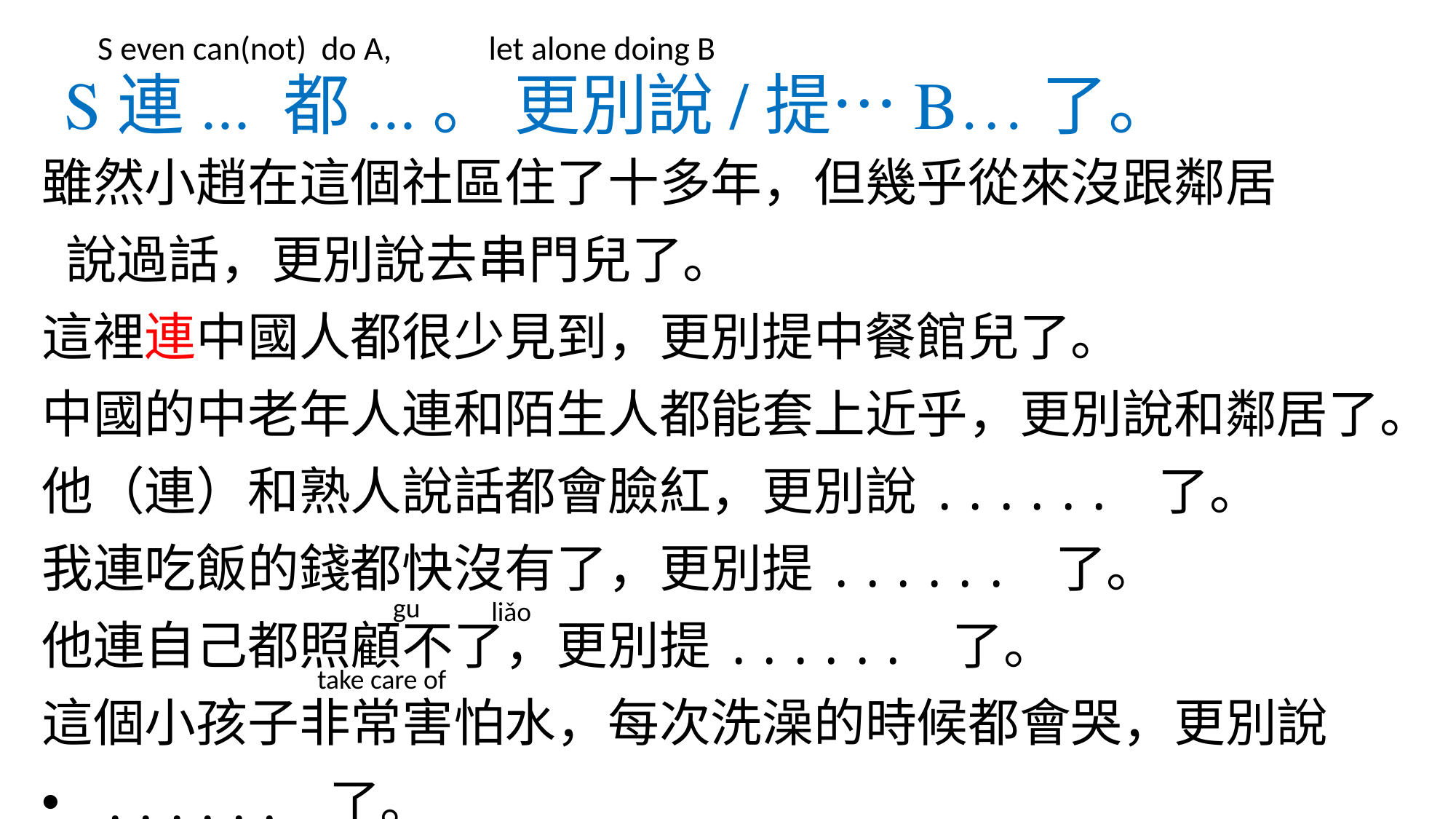

S even can(not)  do A,             let alone doing B
# S連... 都...。 更別說/提…B…了。
雖然小趙在這個社區住了十多年，但幾乎從來沒跟鄰居
 說過話，更別說去串門兒了。
這裡連中國人都很少見到，更別提中餐館兒了。
中國的中老年人連和陌生人都能套上近乎，更別說和鄰居了。
他（連）和熟人說話都會臉紅，更別說...... 了。
我連吃飯的錢都快沒有了，更別提...... 了。
他連自己都照顧不了，更別提...... 了。
這個小孩子非常害怕水，每次洗澡的時候都會哭，更別說
 ...... 了。
gu
liǎo
take care of